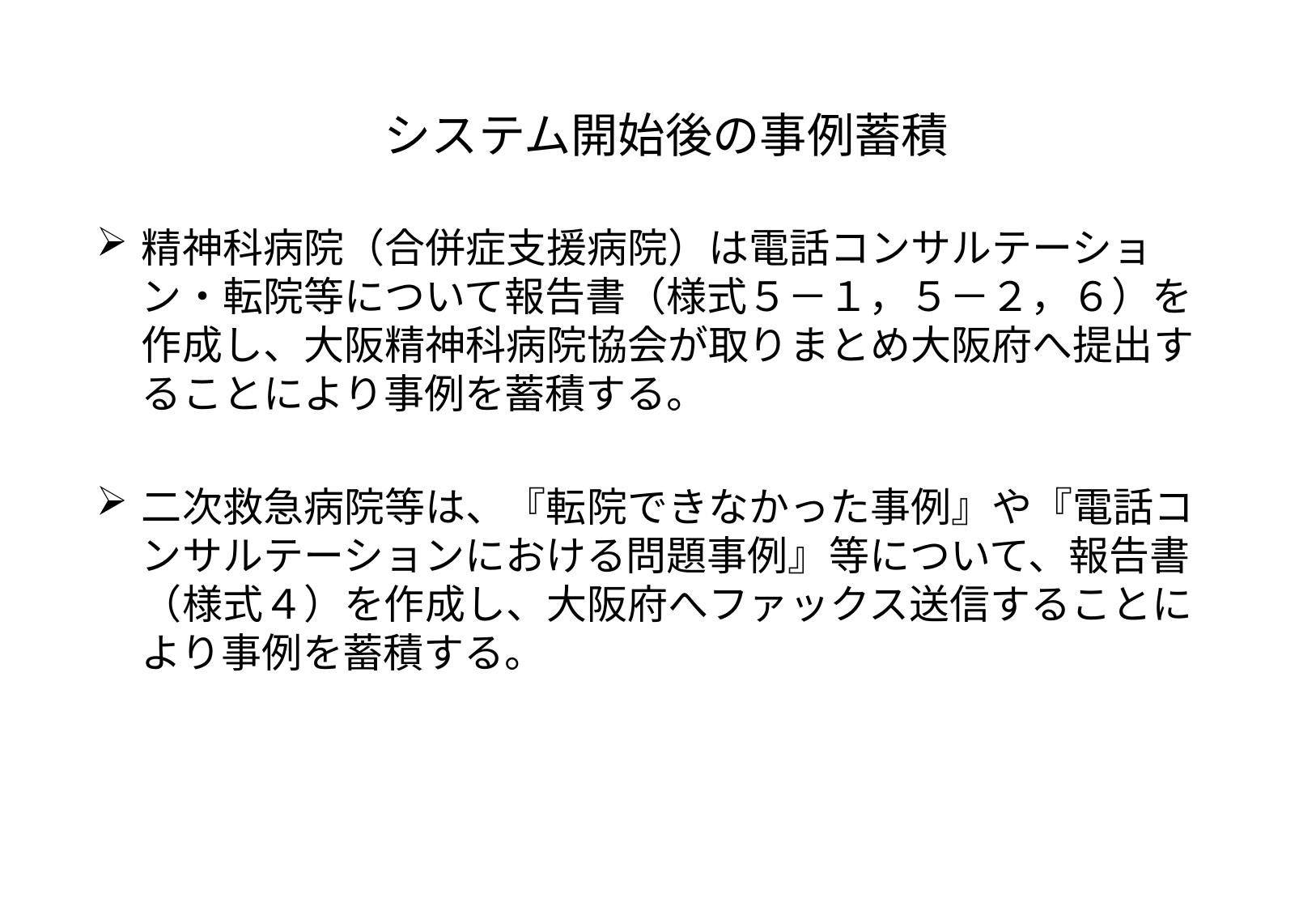

# システム開始後の事例蓄積
精神科病院（合併症支援病院）は電話コンサルテーション・転院等について報告書（様式５－１，５－２，６）を作成し、大阪精神科病院協会が取りまとめ大阪府へ提出することにより事例を蓄積する。

二次救急病院等は、『転院できなかった事例』や『電話コンサルテーションにおける問題事例』等について、報告書（様式４）を作成し、大阪府へファックス送信することにより事例を蓄積する。